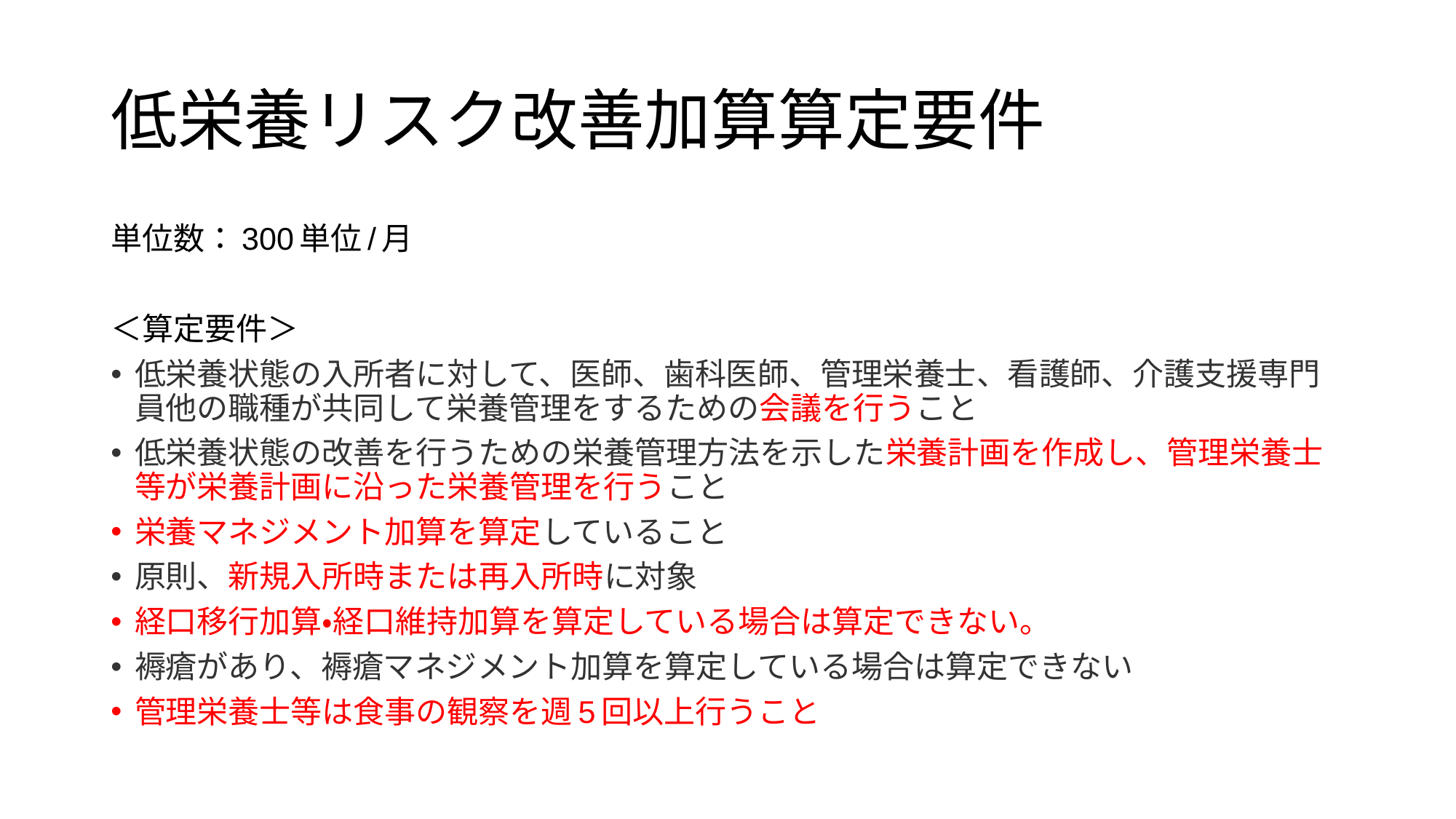

# 低栄養リスク改善加算算定要件
単位数：300単位/月

＜算定要件＞
低栄養状態の入所者に対して、医師、歯科医師、管理栄養士、看護師、介護支援専門員他の職種が共同して栄養管理をするための会議を行うこと
低栄養状態の改善を行うための栄養管理方法を示した栄養計画を作成し、管理栄養士等が栄養計画に沿った栄養管理を行うこと
栄養マネジメント加算を算定していること
原則、新規入所時または再入所時に対象
経口移行加算・経口維持加算を算定している場合は算定できない。
褥瘡があり、褥瘡マネジメント加算を算定している場合は算定できない
管理栄養士等は食事の観察を週5回以上行うこと